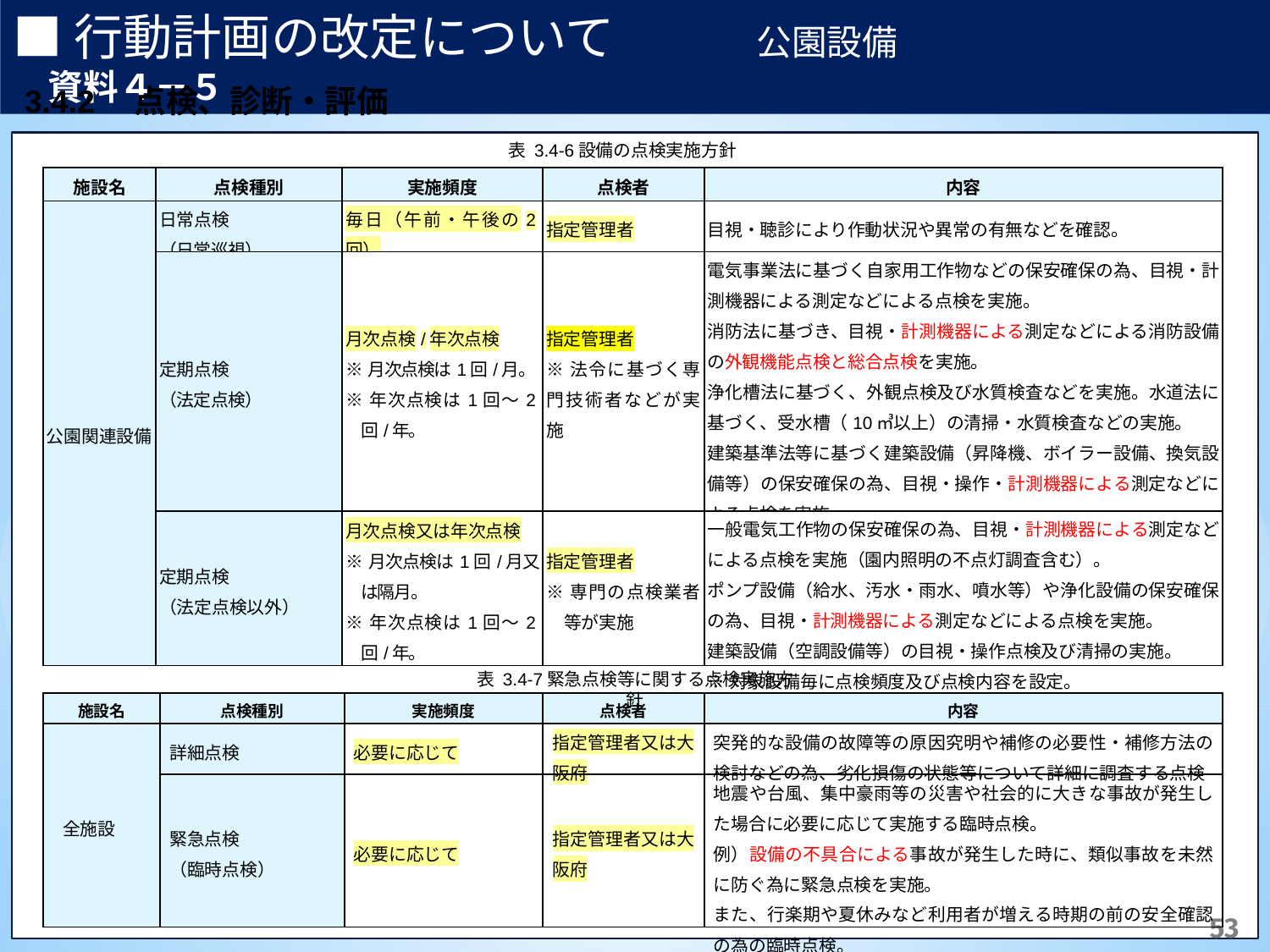

■行動計画の改定について　　　　公園設備　　　　　　　　　　　資料４－５
3.4.2　点検、診断・評価
(1)　基本的な考え方
表 3.4‑6設備の点検実施方針
| 施設名 | 点検種別 | 実施頻度 | 点検者 | 内容 |
| --- | --- | --- | --- | --- |
| 公園関連設備 | 日常点検 （日常巡視） | 毎日（午前・午後の2回） | 指定管理者 | 目視・聴診により作動状況や異常の有無などを確認。 |
|  | 定期点検 （法定点検） | 月次点検/年次点検 ※月次点検は1回/月。 ※年次点検は1回～2回/年。 | 指定管理者 ※法令に基づく専門技術者などが実施 | 電気事業法に基づく自家用工作物などの保安確保の為、目視・計測機器による測定などによる点検を実施。 消防法に基づき、目視・計測機器による測定などによる消防設備の外観機能点検と総合点検を実施。 浄化槽法に基づく、外観点検及び水質検査などを実施。水道法に基づく、受水槽（10㎥以上）の清掃・水質検査などの実施。 建築基準法等に基づく建築設備（昇降機、ボイラー設備、換気設備等）の保安確保の為、目視・操作・計測機器による測定などによる点検を実施。 ※法令に基づき対象設備毎に点検頻度及び点検内容を設定。 |
|  | 定期点検 （法定点検以外） | 月次点検又は年次点検 ※月次点検は1回/月又は隔月。 ※年次点検は1回～2回/年。 | 指定管理者 ※専門の点検業者等が実施 | 一般電気工作物の保安確保の為、目視・計測機器による測定などによる点検を実施（園内照明の不点灯調査含む）。 ポンプ設備（給水、汚水・雨水、噴水等）や浄化設備の保安確保の為、目視・計測機器による測定などによる点検を実施。 建築設備（空調設備等）の目視・操作点検及び清掃の実施。 ※対象設備毎に点検頻度及び点検内容を設定。 |
表 3.4‑7緊急点検等に関する点検実施方針
| 施設名 | 点検種別 | 実施頻度 | 点検者 | 内容 |
| --- | --- | --- | --- | --- |
| 全施設 | 詳細点検 | 必要に応じて | 指定管理者又は大阪府 | 突発的な設備の故障等の原因究明や補修の必要性・補修方法の検討などの為、劣化損傷の状態等について詳細に調査する点検 |
|  | 緊急点検 （臨時点検） | 必要に応じて | 指定管理者又は大阪府 | 地震や台風、集中豪雨等の災害や社会的に大きな事故が発生した場合に必要に応じて実施する臨時点検。 例）設備の不具合による事故が発生した時に、類似事故を未然に防ぐ為に緊急点検を実施。 また、行楽期や夏休みなど利用者が増える時期の前の安全確認の為の臨時点検。 |

53